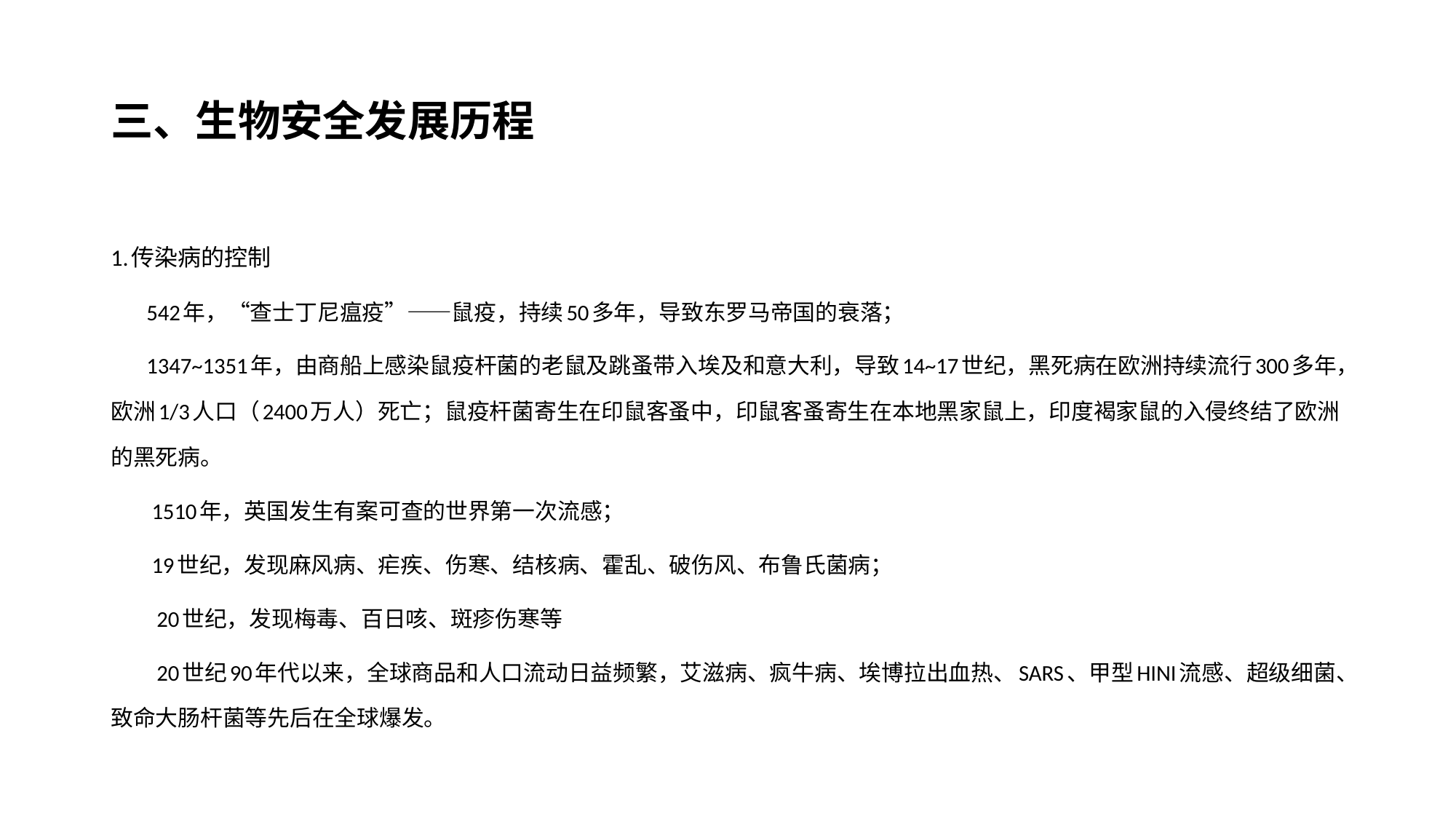

# 三、生物安全发展历程
1.传染病的控制
       542年，“查士丁尼瘟疫”——鼠疫，持续50多年，导致东罗马帝国的衰落；
       1347~1351年，由商船上感染鼠疫杆菌的老鼠及跳蚤带入埃及和意大利，导致14~17世纪，黑死病在欧洲持续流行300多年，欧洲1/3人口（2400万人）死亡；鼠疫杆菌寄生在印鼠客蚤中，印鼠客蚤寄生在本地黑家鼠上，印度褐家鼠的入侵终结了欧洲的黑死病。
        1510年，英国发生有案可查的世界第一次流感；
        19世纪，发现麻风病、疟疾、伤寒、结核病、霍乱、破伤风、布鲁氏菌病；
         20世纪，发现梅毒、百日咳、斑疹伤寒等
         20世纪90年代以来，全球商品和人口流动日益频繁，艾滋病、疯牛病、埃博拉出血热、SARS、甲型HINI流感、超级细菌、致命大肠杆菌等先后在全球爆发。